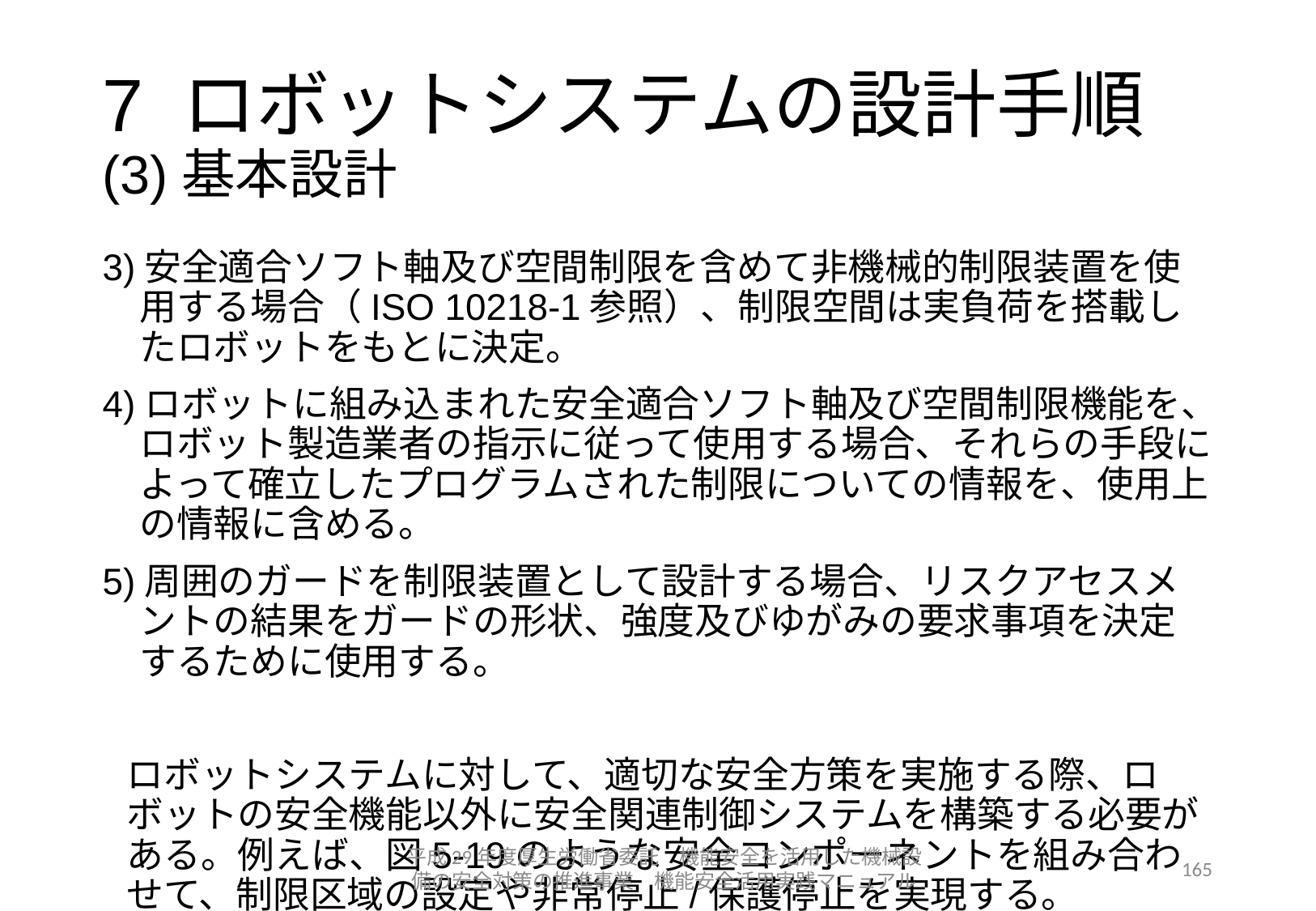

# 7 ロボットシステムの設計手順 (3)基本設計
3)安全適合ソフト軸及び空間制限を含めて非機械的制限装置を使用する場合（ISO 10218-1参照）、制限空間は実負荷を搭載したロボットをもとに決定。
4)ロボットに組み込まれた安全適合ソフト軸及び空間制限機能を、ロボット製造業者の指示に従って使用する場合、それらの手段によって確立したプログラムされた制限についての情報を、使用上の情報に含める。
5)周囲のガードを制限装置として設計する場合、リスクアセスメントの結果をガードの形状、強度及びゆがみの要求事項を決定するために使用する。

ロボットシステムに対して、適切な安全方策を実施する際、ロボットの安全機能以外に安全関連制御システムを構築する必要がある。例えば、図5-19のような安全コンポーネントを組み合わせて、制限区域の設定や非常停止/保護停止を実現する。
平成29年度厚生労働省委託　機能安全を活用した機械設備の安全対策の推進事業　機能安全活用実践マニュアル
165